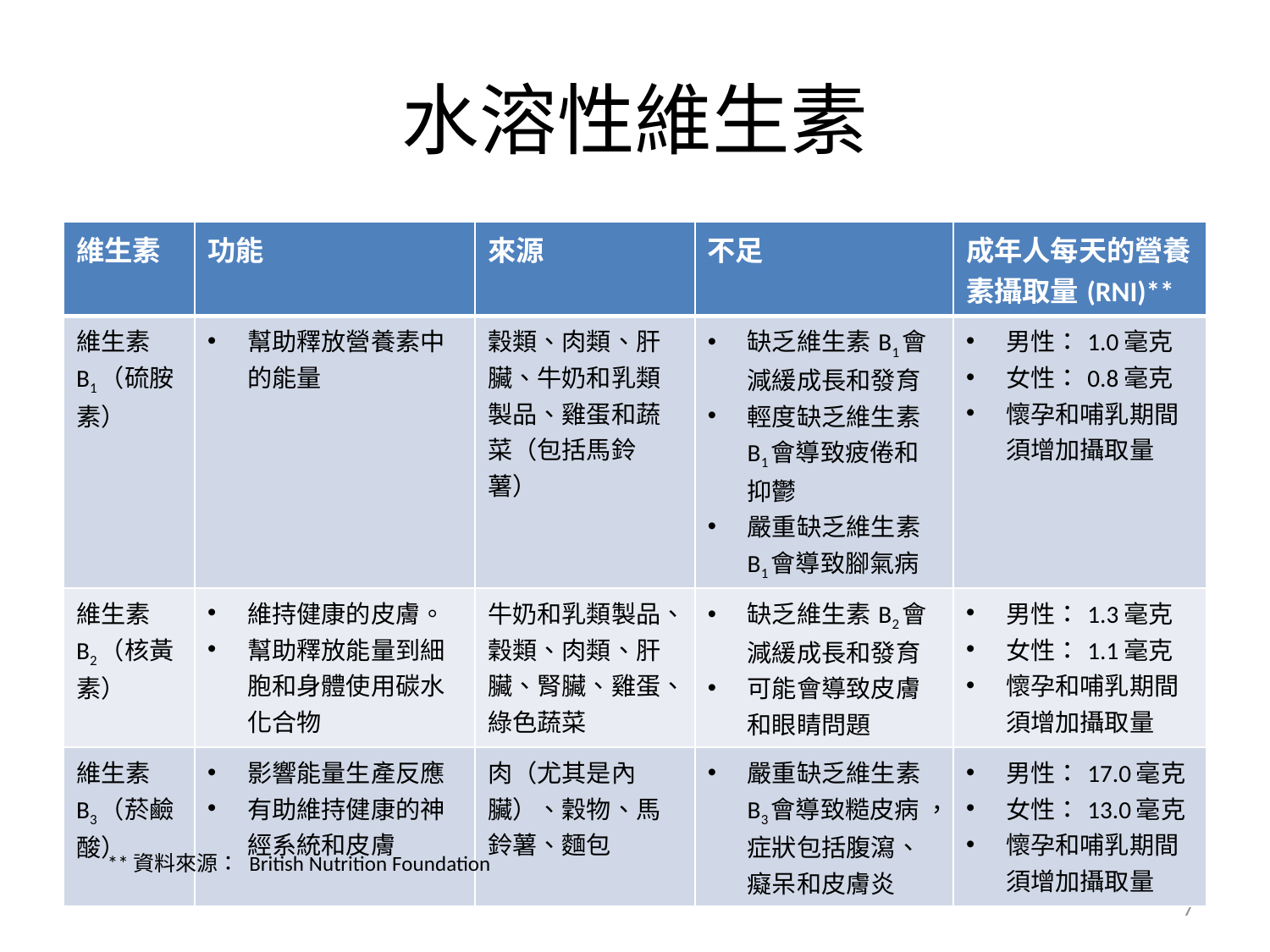

# 水溶性維生素
| 維生素 | 功能 | 來源 | 不足 | 成年人每天的營養素攝取量(RNI)\*\* |
| --- | --- | --- | --- | --- |
| 維生素B1（硫胺素） | 幫助釋放營養素中的能量 | 穀類、肉類、肝臟、牛奶和乳類製品、雞蛋和蔬菜（包括馬鈴薯） | 缺乏維生素B1會減緩成長和發育 輕度缺乏維生素B1會導致疲倦和抑鬱 嚴重缺乏維生素B1會導致腳氣病 | 男性：1.0毫克 女性：0.8毫克 懷孕和哺乳期間須增加攝取量 |
| 維生素B2（核黃素） | 維持健康的皮膚。 幫助釋放能量到細胞和身體使用碳水化合物 | 牛奶和乳類製品、穀類、肉類、肝臟、腎臟、雞蛋、綠色蔬菜 | 缺乏維生素B2會減緩成長和發育 可能會導致皮膚和眼睛問題 | 男性：1.3毫克 女性：1.1毫克 懷孕和哺乳期間須增加攝取量 |
| 維生素B3（菸鹼酸） | 影響能量生產反應 有助維持健康的神經系統和皮膚 | 肉（尤其是內臟）、穀物、馬鈴薯、麵包 | 嚴重缺乏維生素B3會導致糙皮病 ，症狀包括腹瀉、癡呆和皮膚炎 | 男性：17.0毫克 女性：13.0毫克 懷孕和哺乳期間須增加攝取量 |
**資料來源： British Nutrition Foundation
7